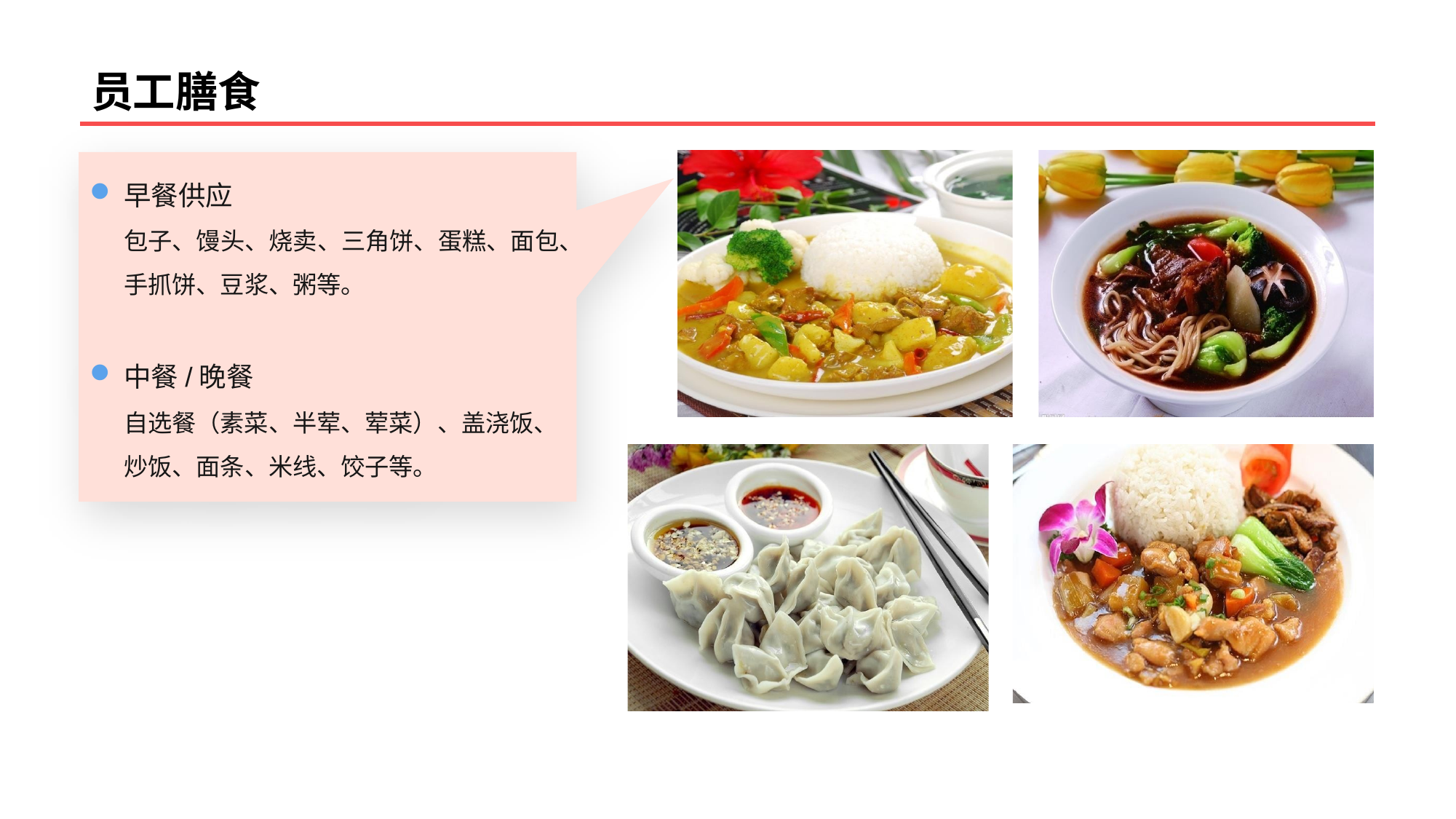

# 员工膳食

早餐供应
包子、馒头、烧卖、三角饼、蛋糕、面包、 手抓饼、豆浆、粥等。

中餐/晚餐
自选餐（素菜、半荤、荤菜）、盖浇饭、 炒饭、面条、米线、饺子等。